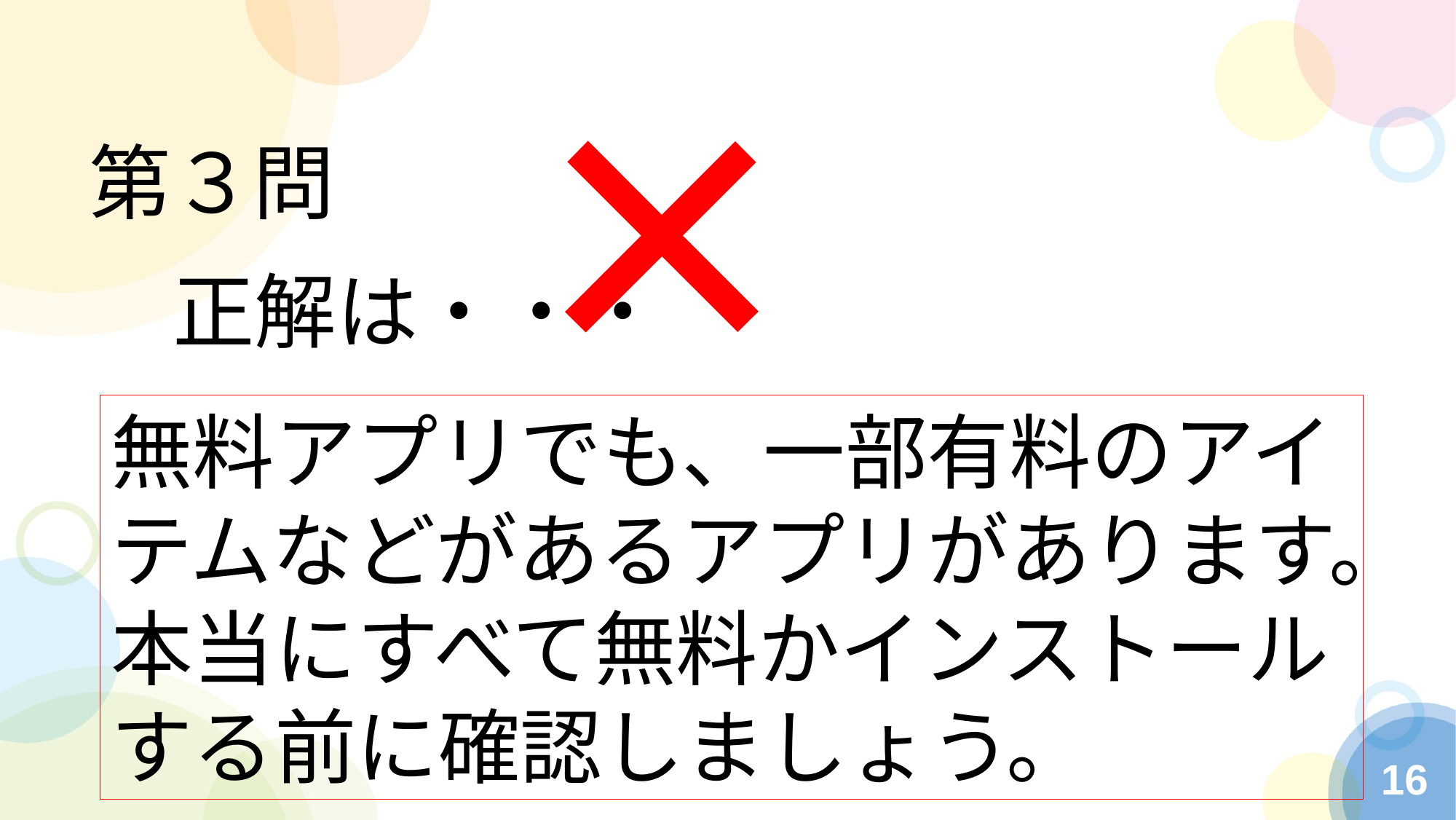

×
第３問
正解は・・・
無料アプリでも、一部有料のアイテムなどがあるアプリがあります。本当にすべて無料かインストールする前に確認しましょう。
16